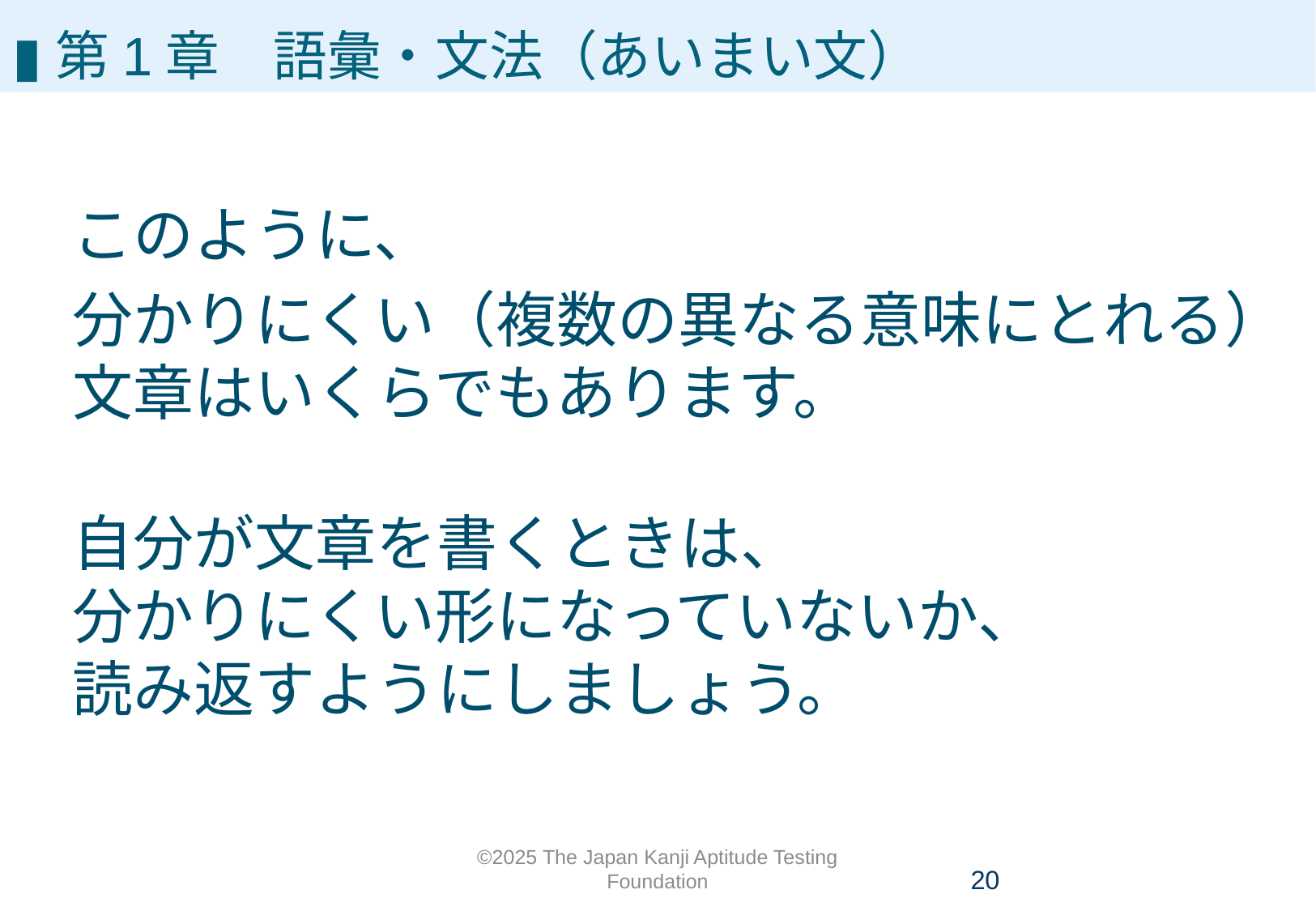

# 第1章　語彙・文
▮第1章　語彙・文法（あいまい文）
このように、
分かりにくい（複数の異なる意味にとれる）文章はいくらでもあります。

自分が文章を書くときは、
分かりにくい形になっていないか、
読み返すようにしましょう。

©2025 The Japan Kanji Aptitude Testing Foundation
20